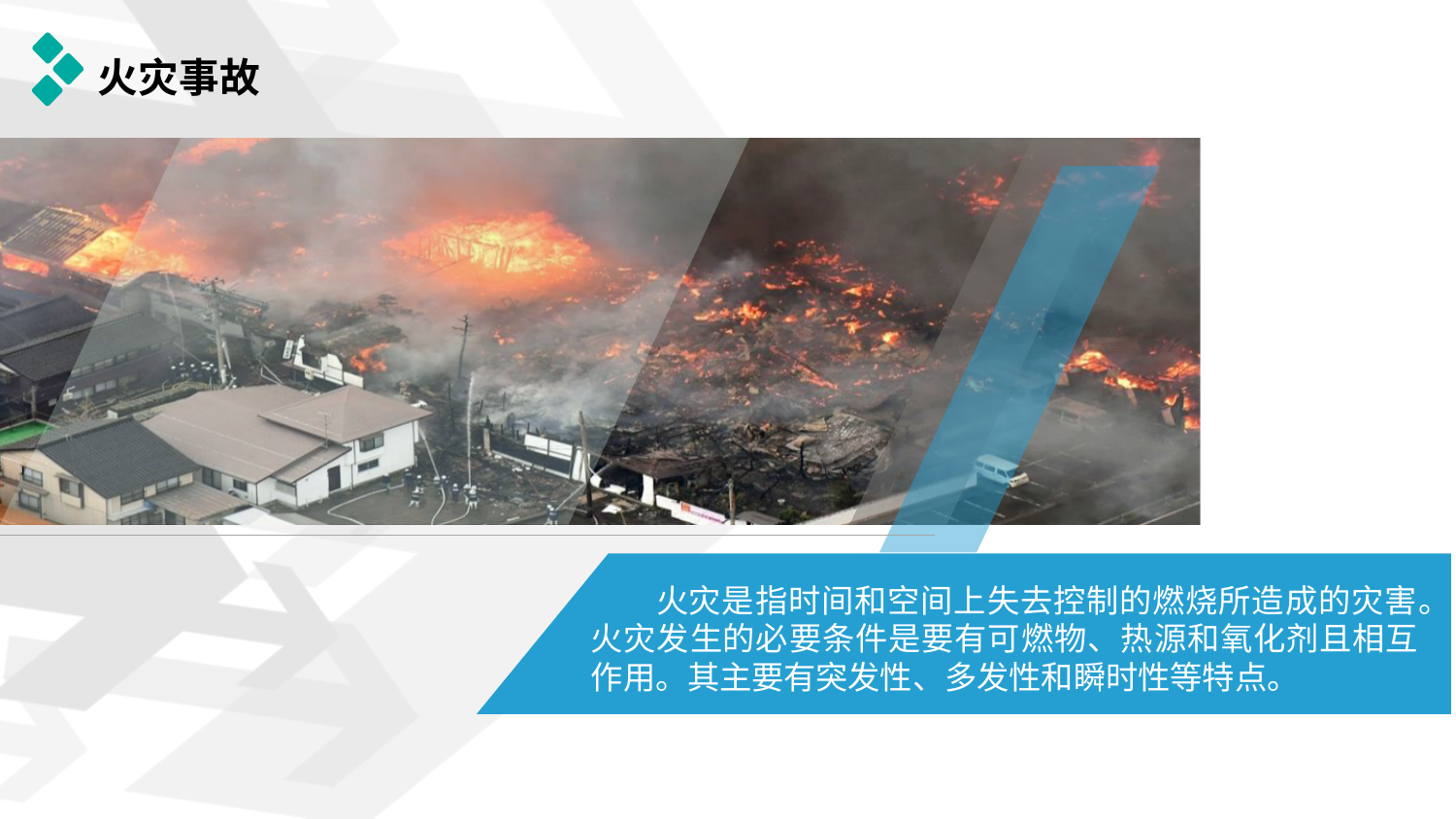

# 火灾事故

火灾是指时间和空间上失去控制的燃烧所造成的灾害。 火灾发生的必要条件是要有可燃物、热源和氧化剂且相互 作用。其主要有突发性、多发性和瞬时性等特点。